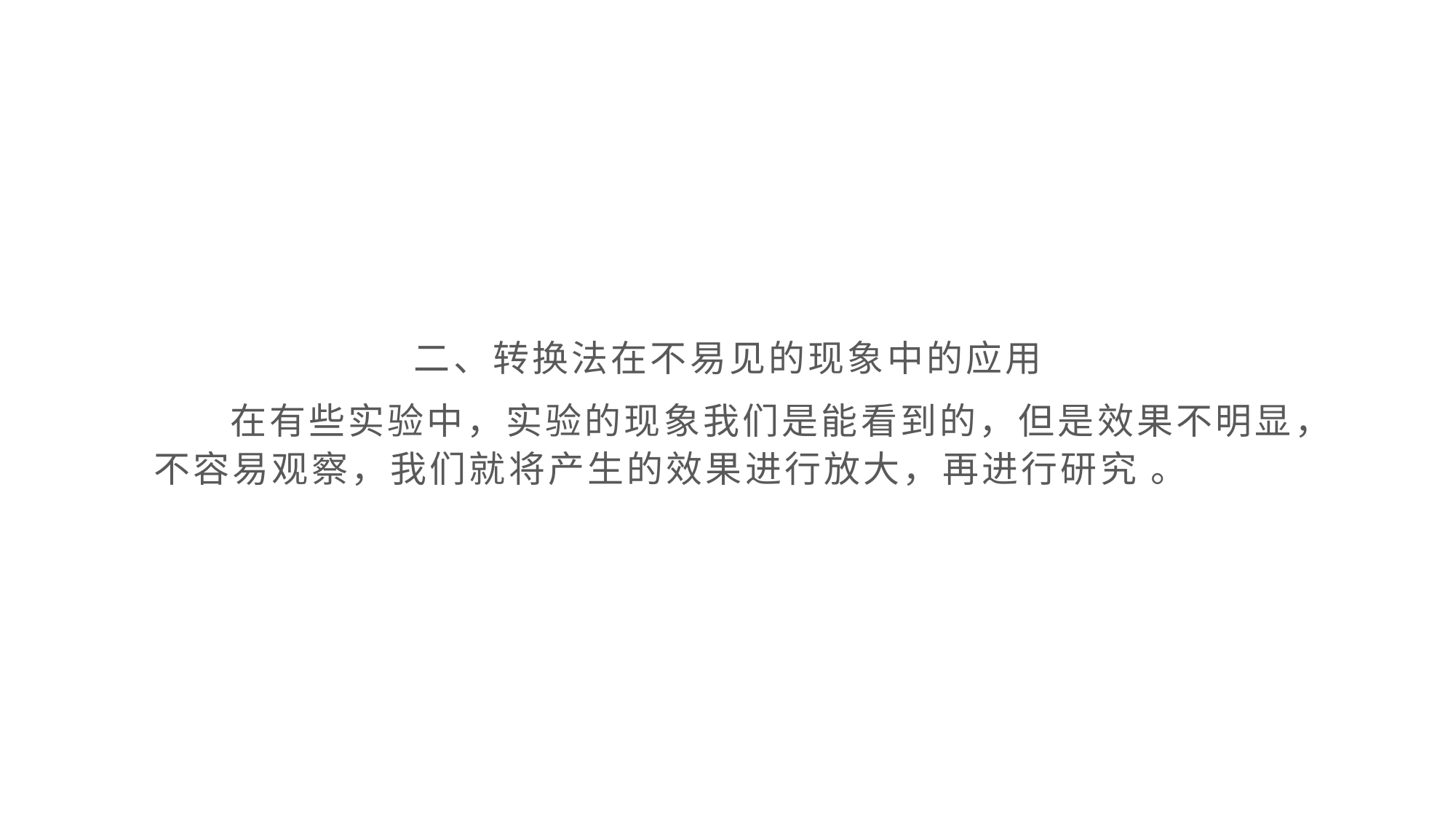

二、转换法在不易见的现象中的应用
      在有些实验中，实验的现象我们是能看到的，但是效果不明显，不容易观察，我们就将产生的效果进行放大，再进行研究 。